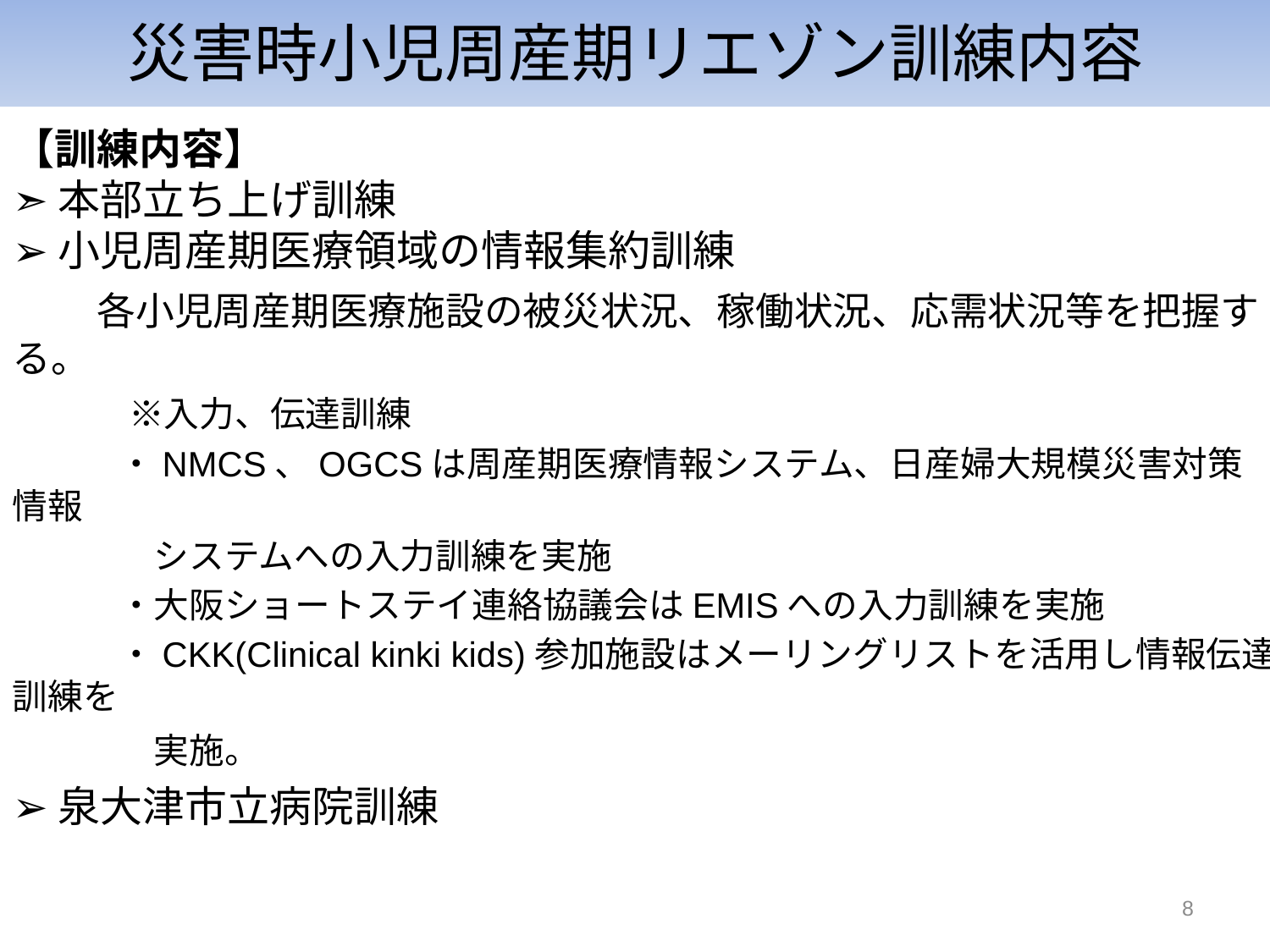

災害時小児周産期リエゾン訓練内容
【訓練内容】
➣本部立ち上げ訓練
➢小児周産期医療領域の情報集約訓練
　　各小児周産期医療施設の被災状況、稼働状況、応需状況等を把握する。
　　　※入力、伝達訓練
　　　・NMCS、OGCSは周産期医療情報システム、日産婦大規模災害対策情報
　　　　システムへの入力訓練を実施
　　　・大阪ショートステイ連絡協議会はEMISへの入力訓練を実施
　　　・CKK(Clinical kinki kids)参加施設はメーリングリストを活用し情報伝達訓練を
　　　　実施。
➢泉大津市立病院訓練
8